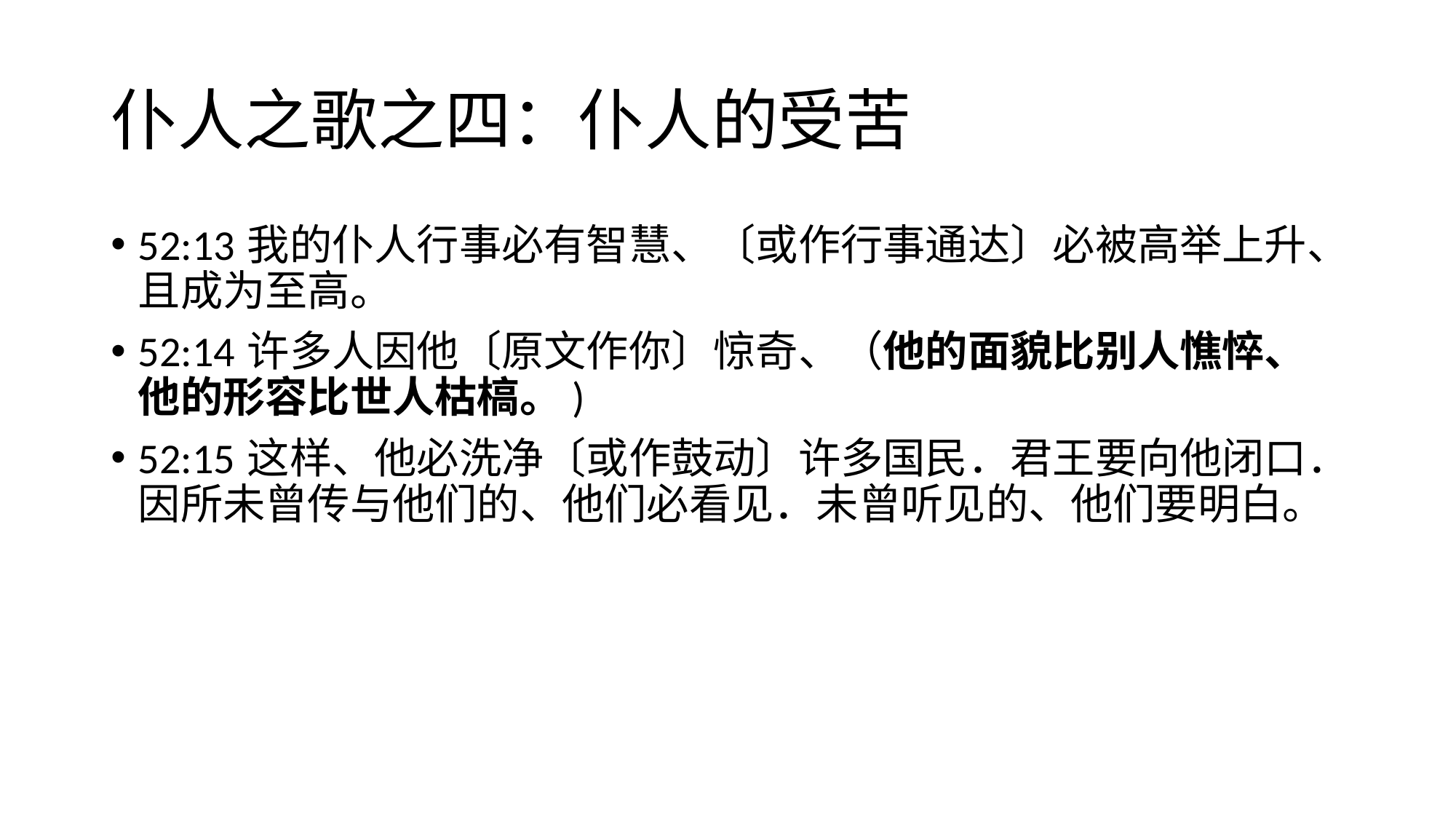

# 仆人之歌之四：仆人的受苦
52:13	我的仆人行事必有智慧、〔或作行事通达〕必被高举上升、且成为至高。
52:14	许多人因他〔原文作你〕惊奇、（他的面貌比别人憔悴、他的形容比世人枯槁。)
52:15	这样、他必洗净〔或作鼓动〕许多国民．君王要向他闭口．因所未曾传与他们的、他们必看见．未曾听见的、他们要明白。